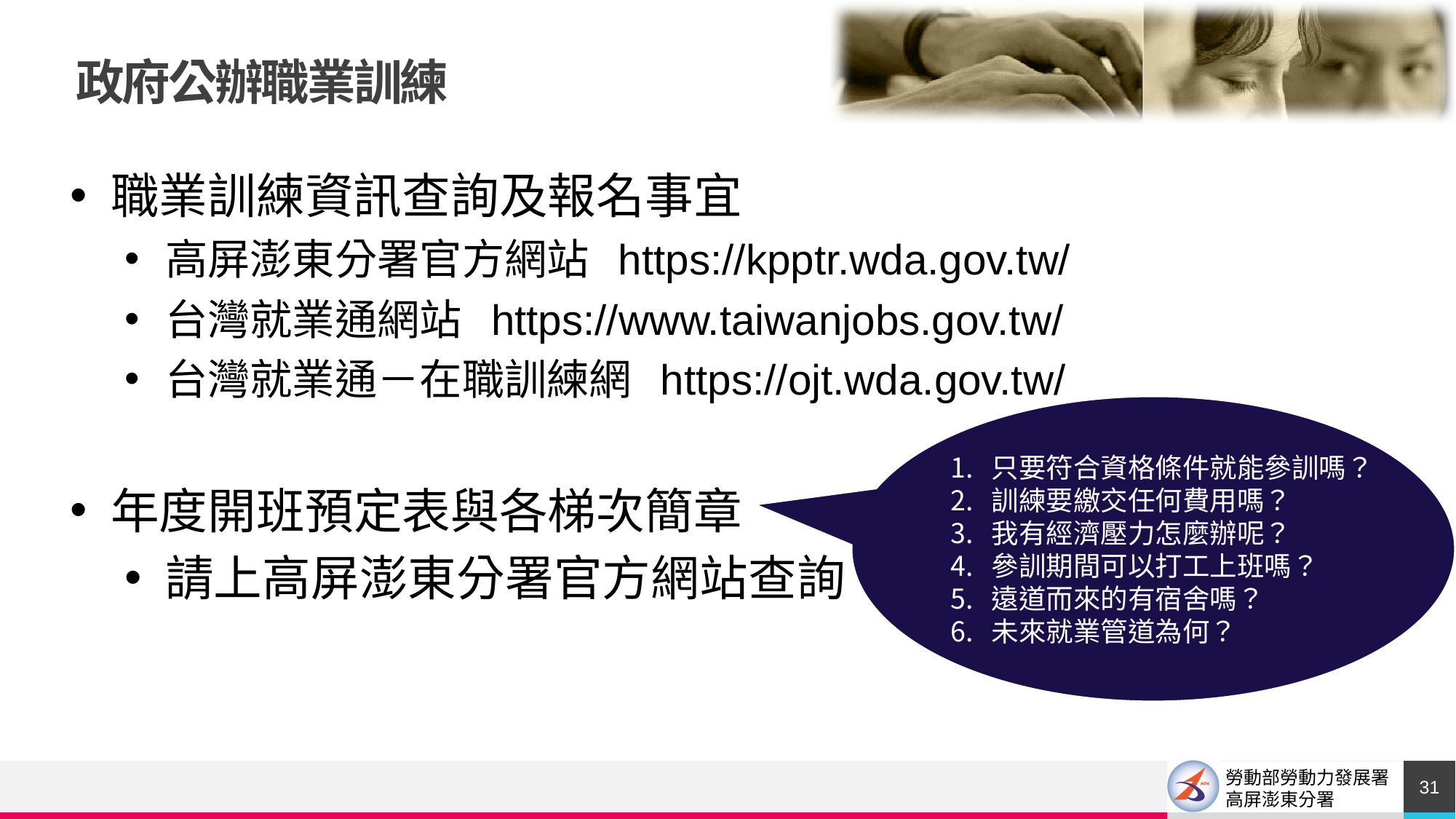

政府公辦職業訓練
職業訓練資訊查詢及報名事宜
高屏澎東分署官方網站  https://kpptr.wda.gov.tw/
台灣就業通網站  https://www.taiwanjobs.gov.tw/
台灣就業通－在職訓練網  https://ojt.wda.gov.tw/

年度開班預定表與各梯次簡章
請上高屏澎東分署官方網站查詢
只要符合資格條件就能參訓嗎？
訓練要繳交任何費用嗎？
我有經濟壓力怎麼辦呢？
參訓期間可以打工上班嗎？
遠道而來的有宿舍嗎？
未來就業管道為何？
31